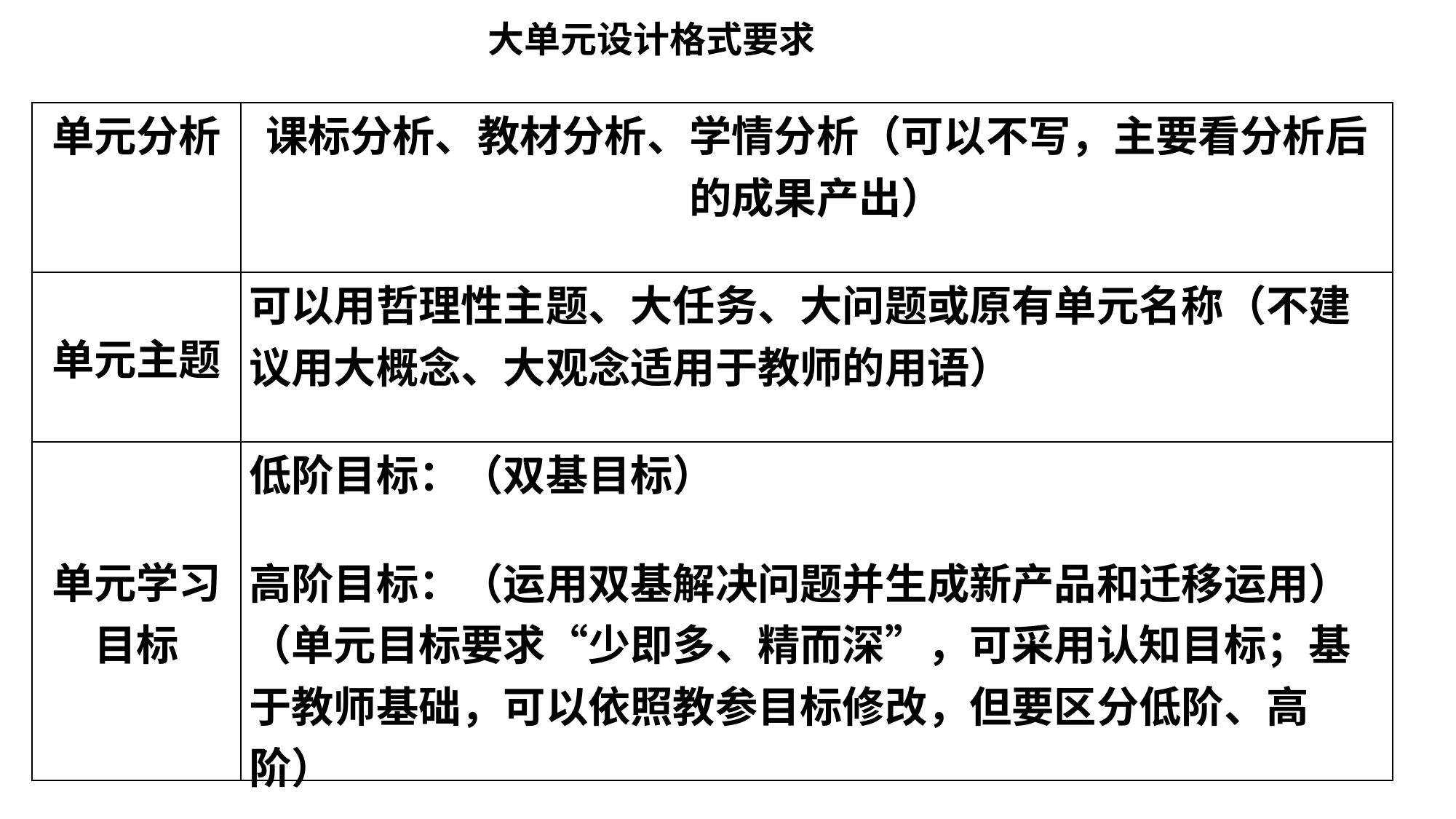

大单元设计格式要求

| 单元分析 | 课标分析、教材分析、学情分析（可以不写，主要看分析后的成果产出） |
| --- | --- |
| 单元主题 | 可以用哲理性主题、大任务、大问题或原有单元名称（不建议用大概念、大观念适用于教师的用语） |
| 单元学习目标 | 低阶目标：（双基目标） 高阶目标：（运用双基解决问题并生成新产品和迁移运用）（单元目标要求“少即多、精而深”，可采用认知目标；基于教师基础，可以依照教参目标修改，但要区分低阶、高阶） |